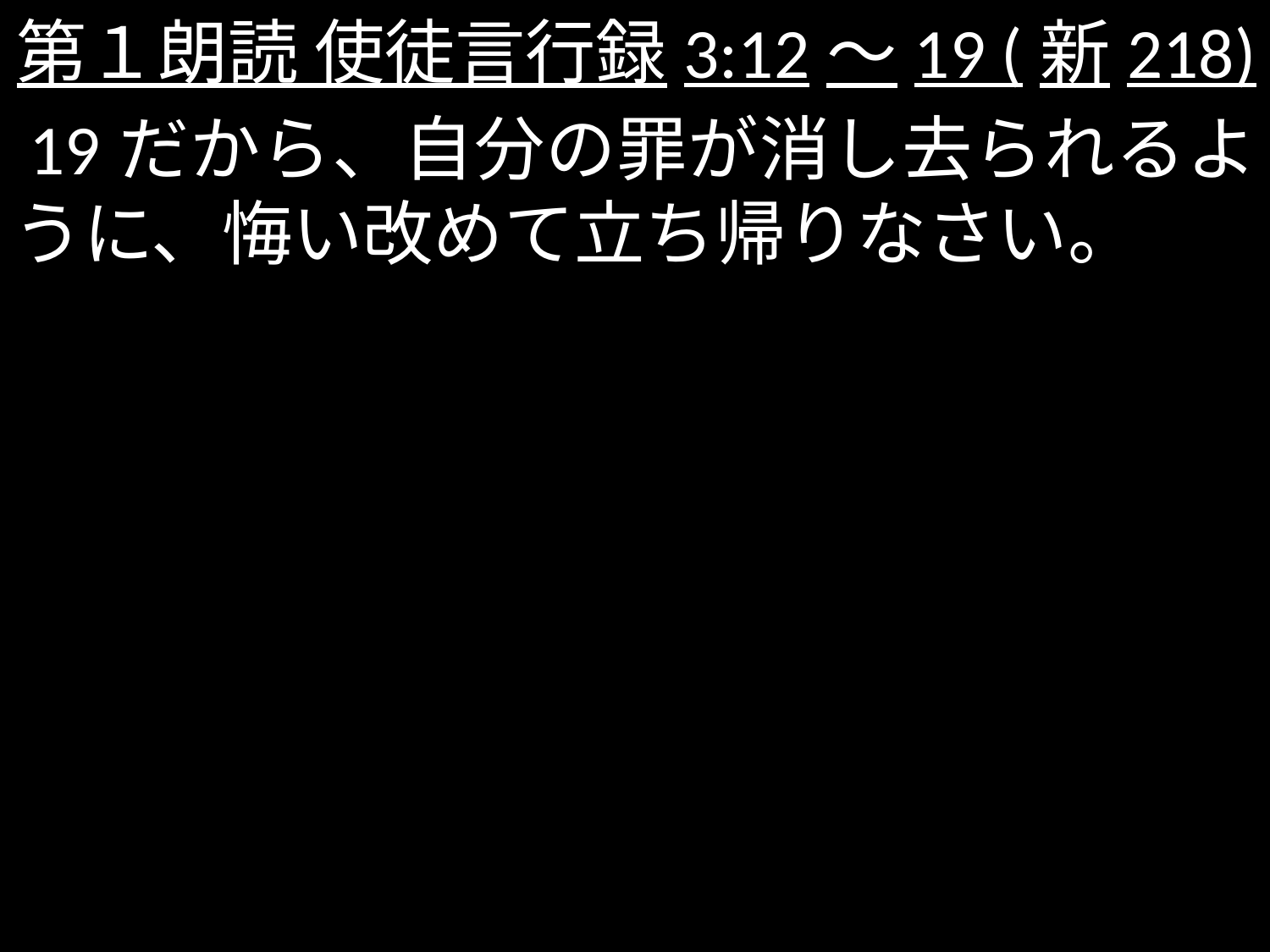

# 第１朗読 使徒言行録3:12〜19 (新218)
 19だから、自分の罪が消し去られるように、悔い改めて立ち帰りなさい。